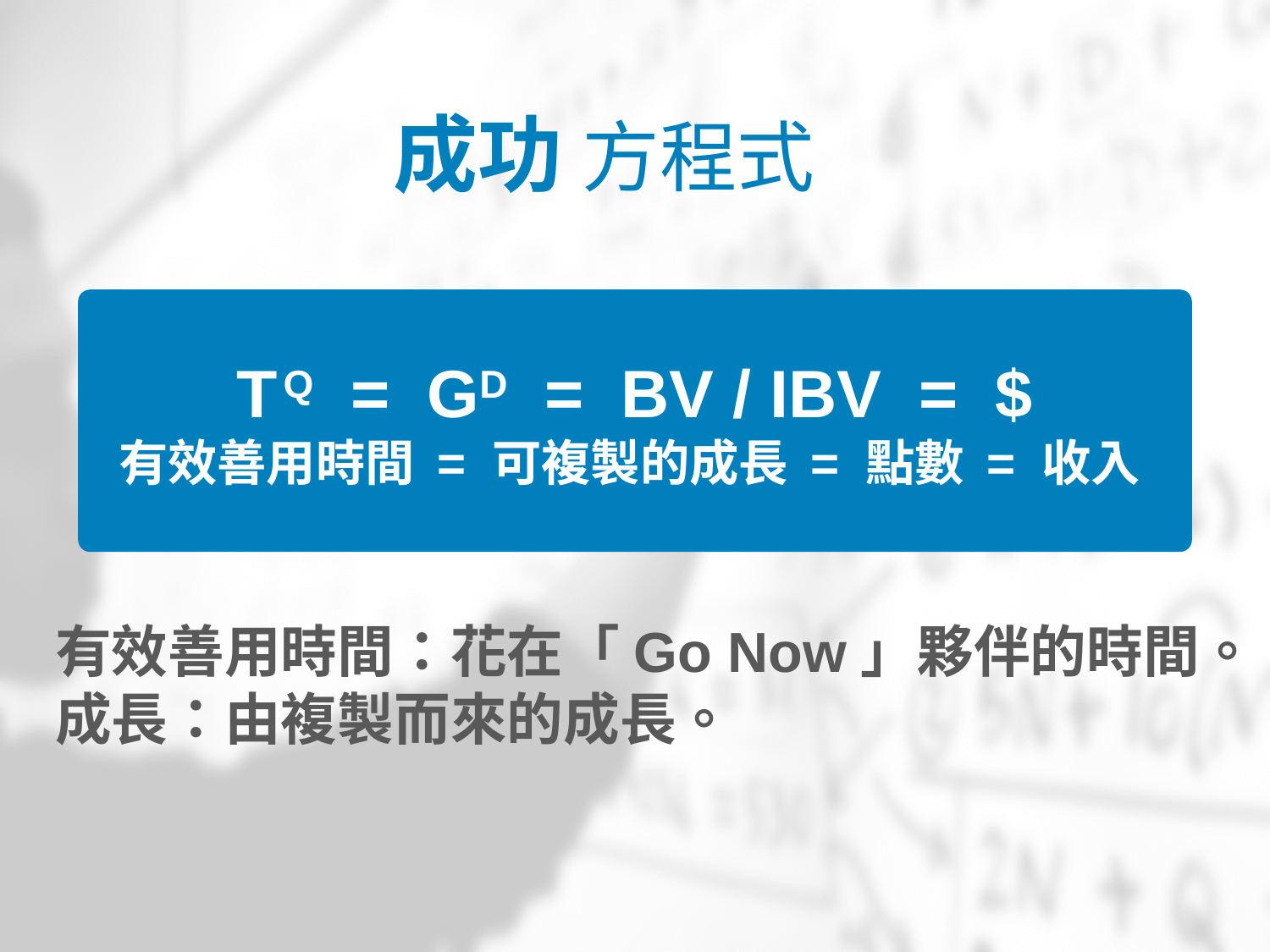

成功 方程式
TQ  =  GD  =  BV / IBV  =  $
有效善用時間 = 可複製的成長 = 點數 = 收入
有效善用時間：花在「Go Now」夥伴的時間。
成長：由複製而來的成長。